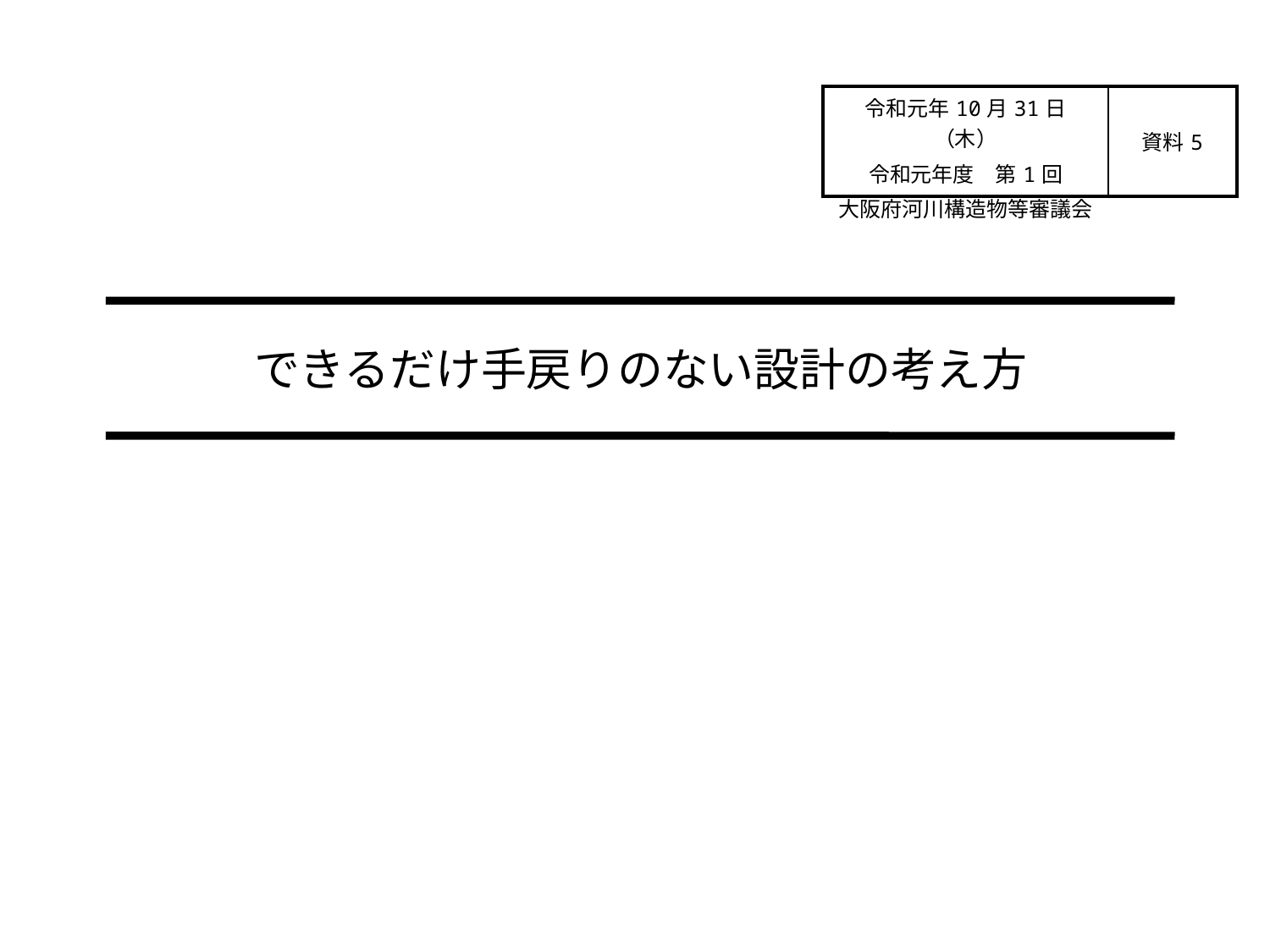

| 令和元年10月31日（木） 令和元年度　第1回 大阪府河川構造物等審議会 | 資料5 |
| --- | --- |

# できるだけ手戻りのない設計の考え方